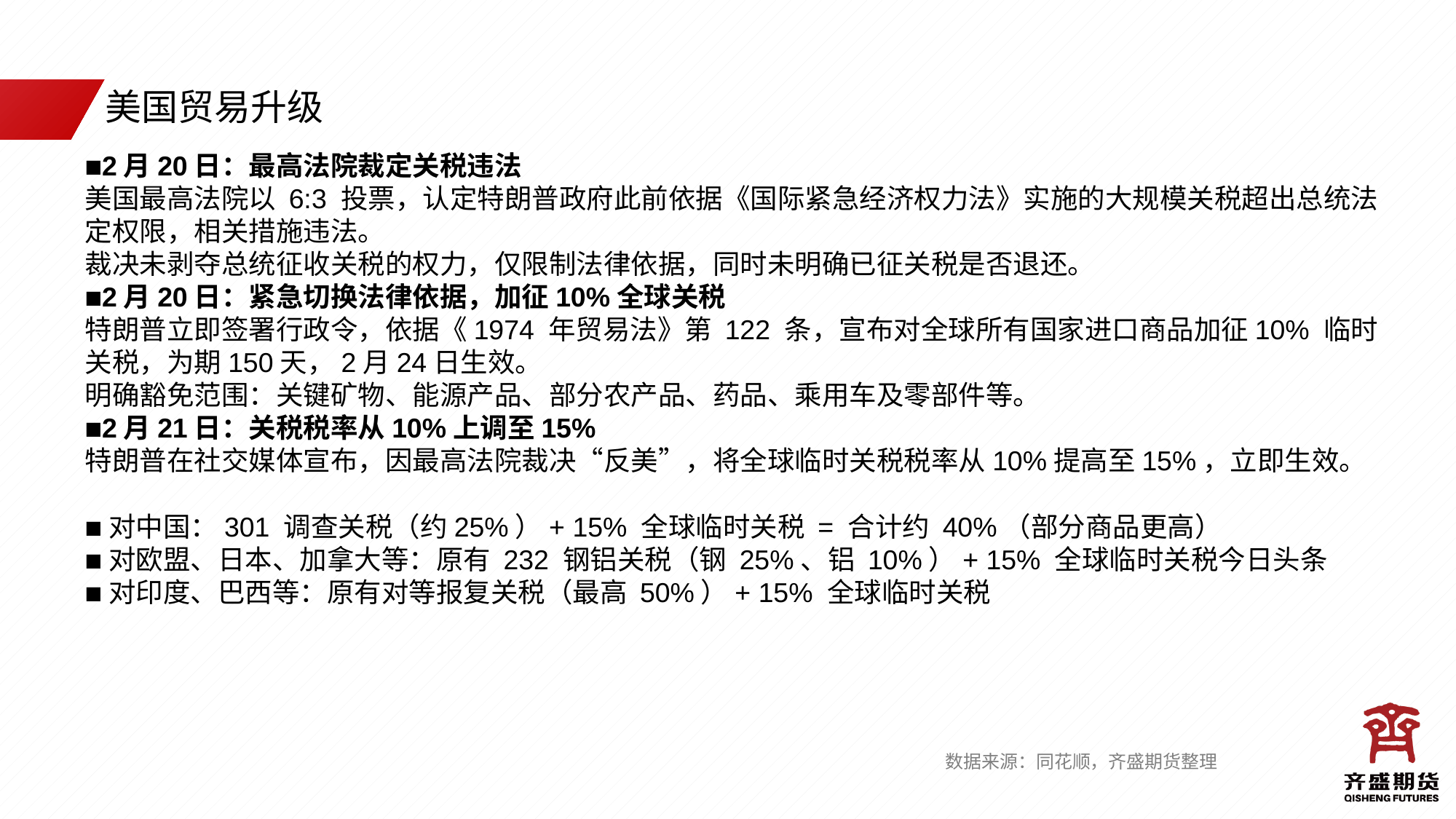

美国贸易升级
◼2月20日：最高法院裁定关税违法
美国最高法院以 6:3 投票，认定特朗普政府此前依据《国际紧急经济权力法》实施的大规模关税超出总统法定权限，相关措施违法。
裁决未剥夺总统征收关税的权力，仅限制法律依据，同时未明确已征关税是否退还。
◼2月20日：紧急切换法律依据，加征10%全球关税
特朗普立即签署行政令，依据《1974 年贸易法》第 122 条，宣布对全球所有国家进口商品加征10% 临时关税，为期150天，2月24日生效。
明确豁免范围：关键矿物、能源产品、部分农产品、药品、乘用车及零部件等。
◼2月21日：关税税率从10%上调至15%
特朗普在社交媒体宣布，因最高法院裁决“反美”，将全球临时关税税率从10%提高至15%，立即生效。
◼对中国：301 调查关税（约25%）+ 15% 全球临时关税 = 合计约 40%（部分商品更高）
◼对欧盟、日本、加拿大等：原有 232 钢铝关税（钢 25%、铝 10%）+ 15% 全球临时关税今日头条
◼对印度、巴西等：原有对等报复关税（最高 50%）+ 15% 全球临时关税
数据来源：同花顺，齐盛期货整理